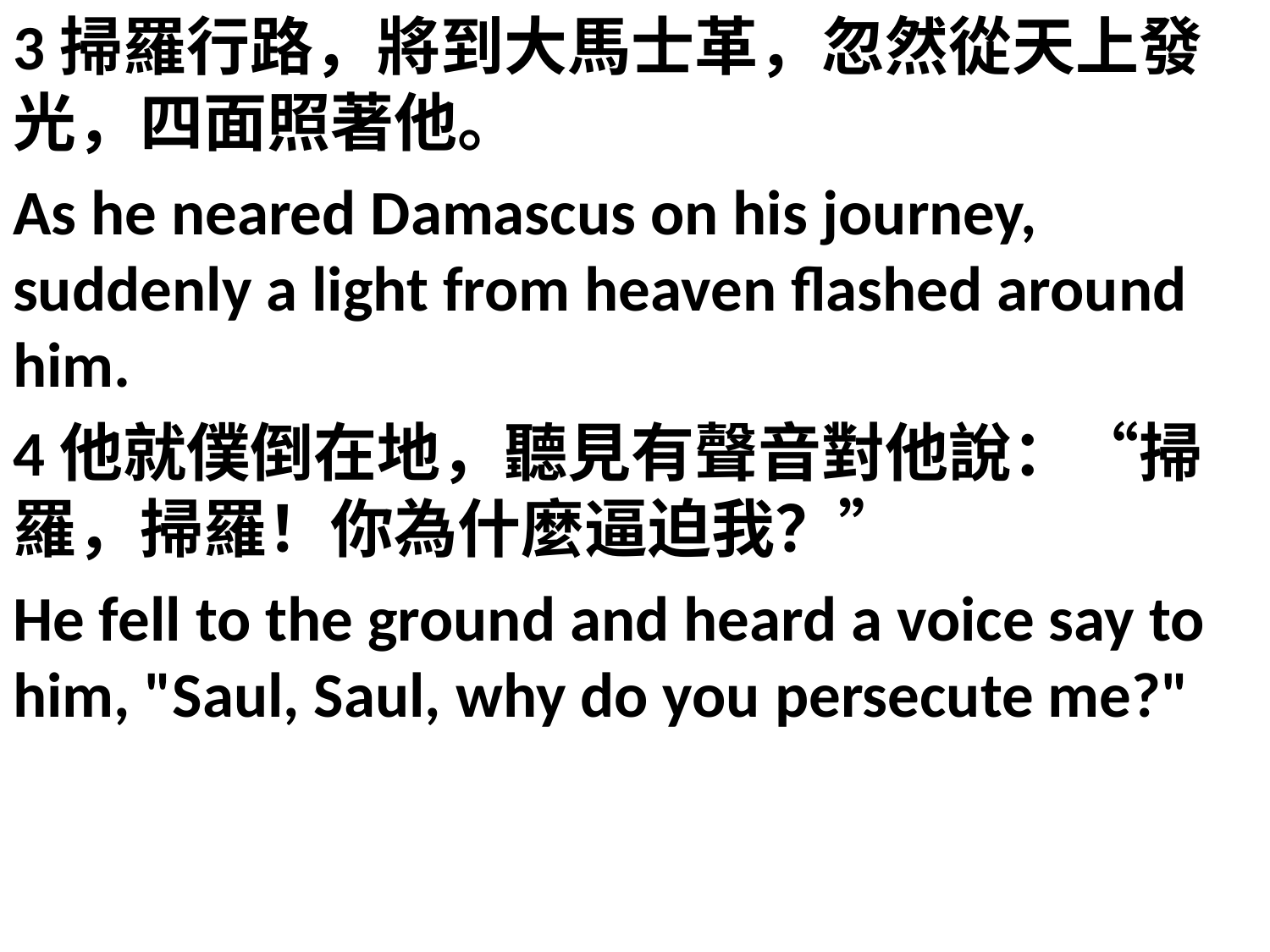

3掃羅行路，將到大馬士革，忽然從天上發光，四面照著他。
As he neared Damascus on his journey, suddenly a light from heaven flashed around him.
4他就僕倒在地，聽見有聲音對他說：“掃羅，掃羅！你為什麼逼迫我？”
He fell to the ground and heard a voice say to him, "Saul, Saul, why do you persecute me?"